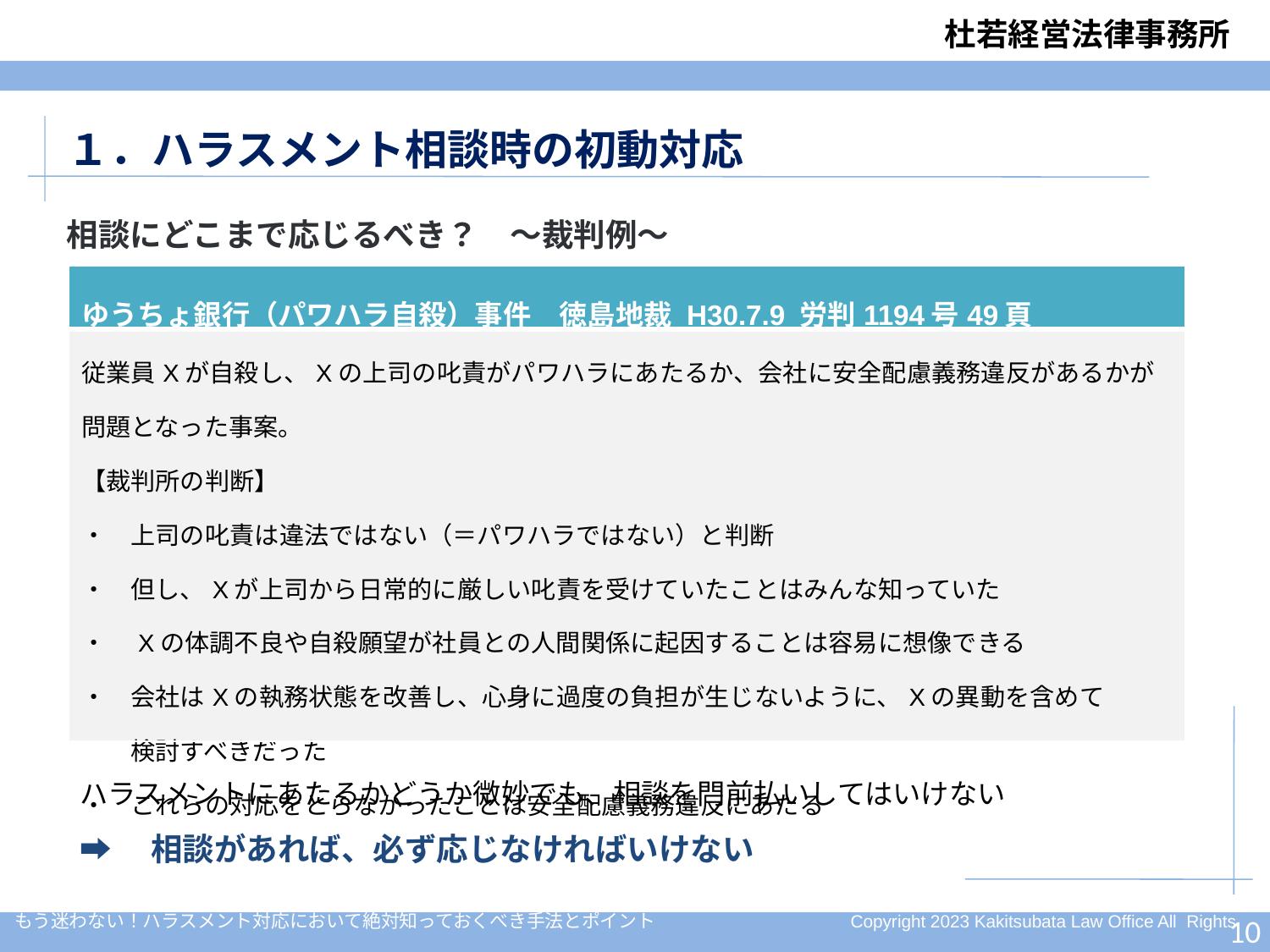

１．ハラスメント相談時の初動対応

相談にどこまで応じるべき？　～裁判例～
| ゆうちょ銀行（パワハラ自殺）事件　徳島地裁 H30.7.9 労判1194号49頁 |
| --- |
| 従業員Xが自殺し、Xの上司の叱責がパワハラにあたるか、会社に安全配慮義務違反があるかが問題となった事案。 【裁判所の判断】 ・　上司の叱責は違法ではない（＝パワハラではない）と判断 ・　但し、Xが上司から日常的に厳しい叱責を受けていたことはみんな知っていた ・　Xの体調不良や自殺願望が社員との人間関係に起因することは容易に想像できる ・　会社はXの執務状態を改善し、心身に過度の負担が生じないように、Xの異動を含めて 　　検討すべきだった ・　これらの対応をとらなかったことは安全配慮義務違反にあたる |
ハラスメントにあたるかどうか微妙でも、相談を門前払いしてはいけない
➡　相談があれば、必ず応じなければいけない
10